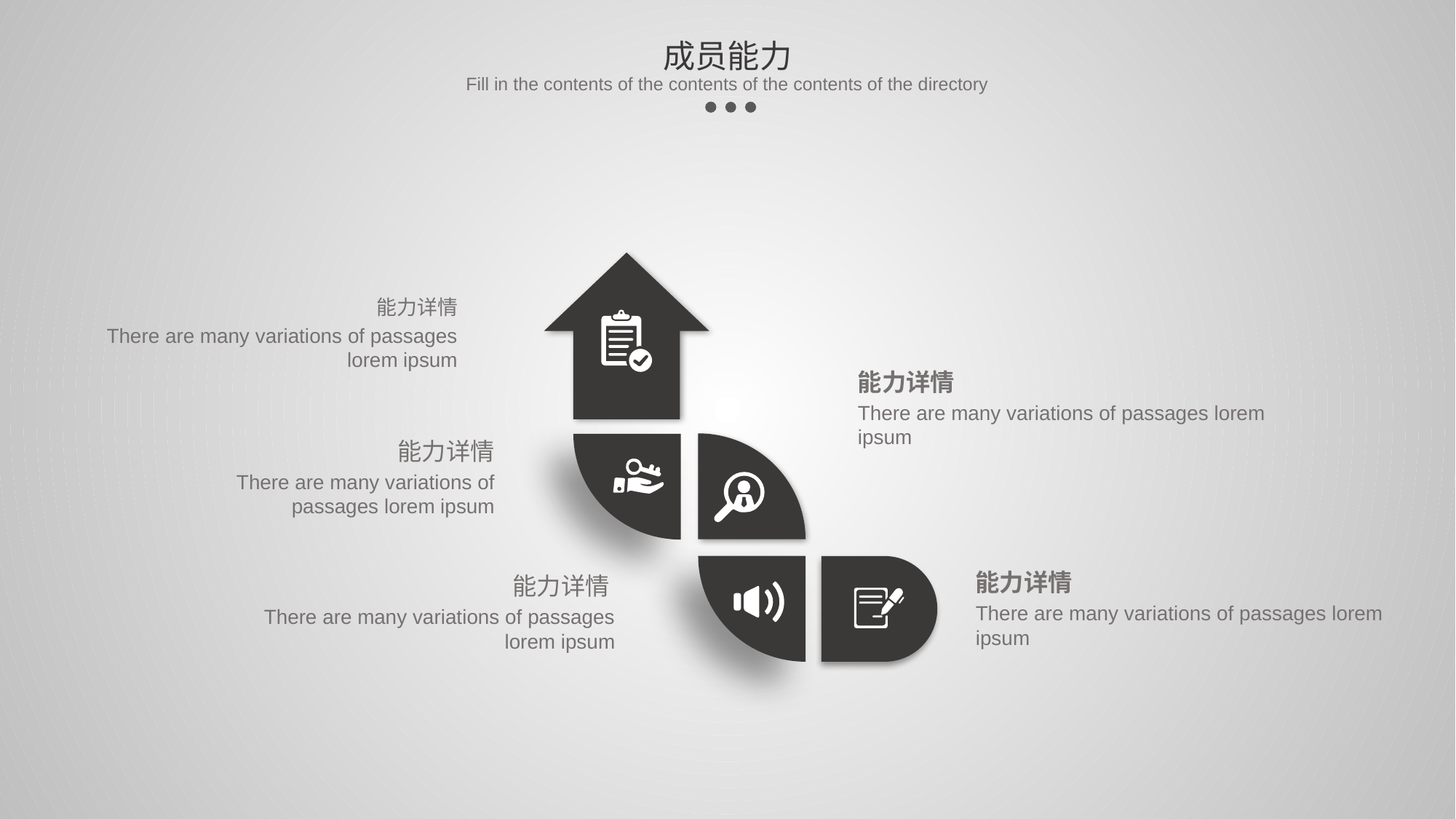

成员能力
Fill in the contents of the contents of the contents of the directory

能力详情
There are many variations of passages lorem ipsum

能力详情
There are many variations of passages lorem ipsum
能力详情
There are many variations of passages lorem ipsum

能力详情
There are many variations of passages lorem ipsum
能力详情
There are many variations of passages lorem ipsum